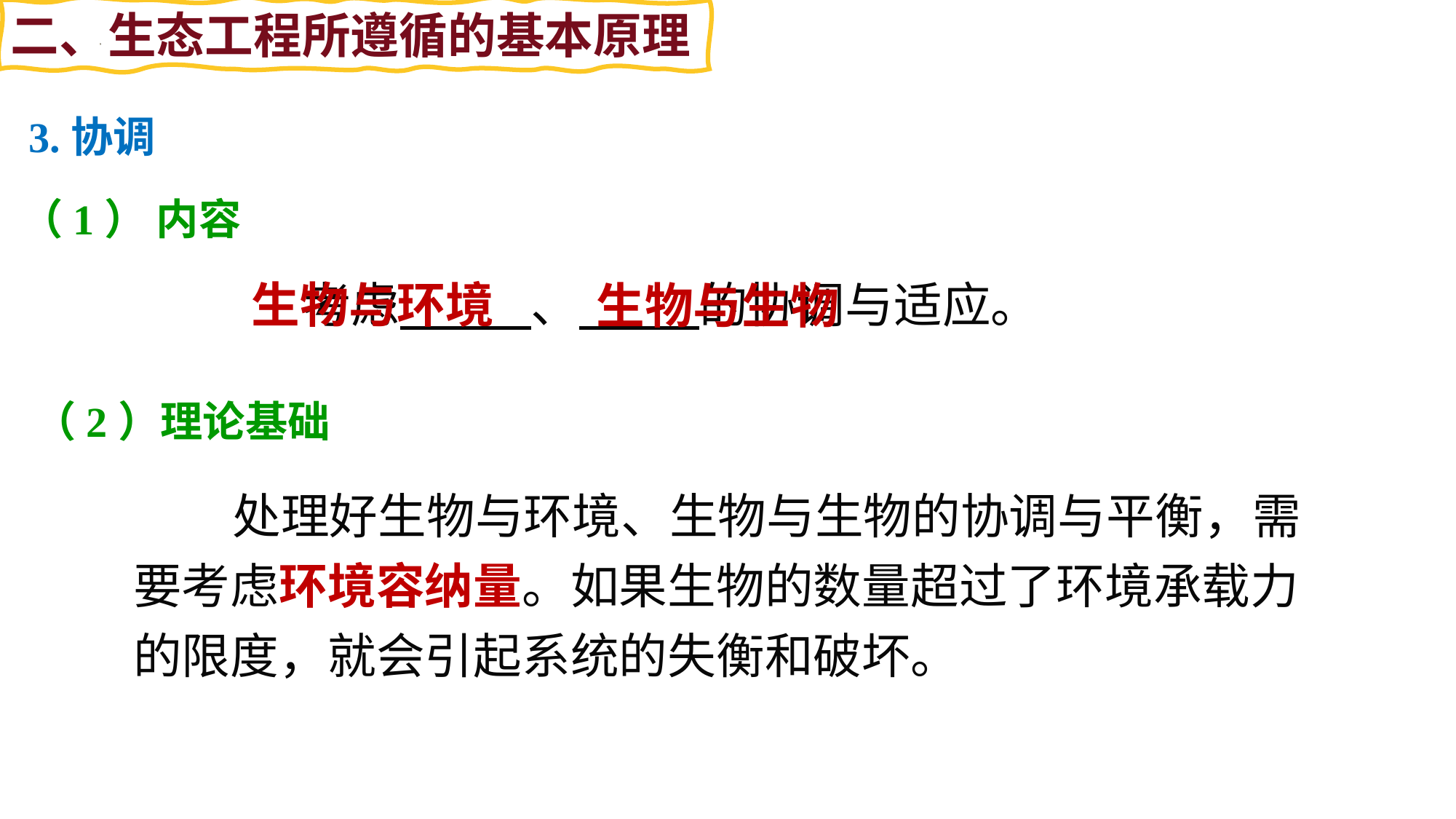

二、生态工程所遵循的基本原理
3.协调
（1） 内容
考虑            、           的协调与适应。
生物与环境
生物与生物
（2）理论基础
        处理好生物与环境、生物与生物的协调与平衡，需要考虑环境容纳量。如果生物的数量超过了环境承载力的限度，就会引起系统的失衡和破坏。